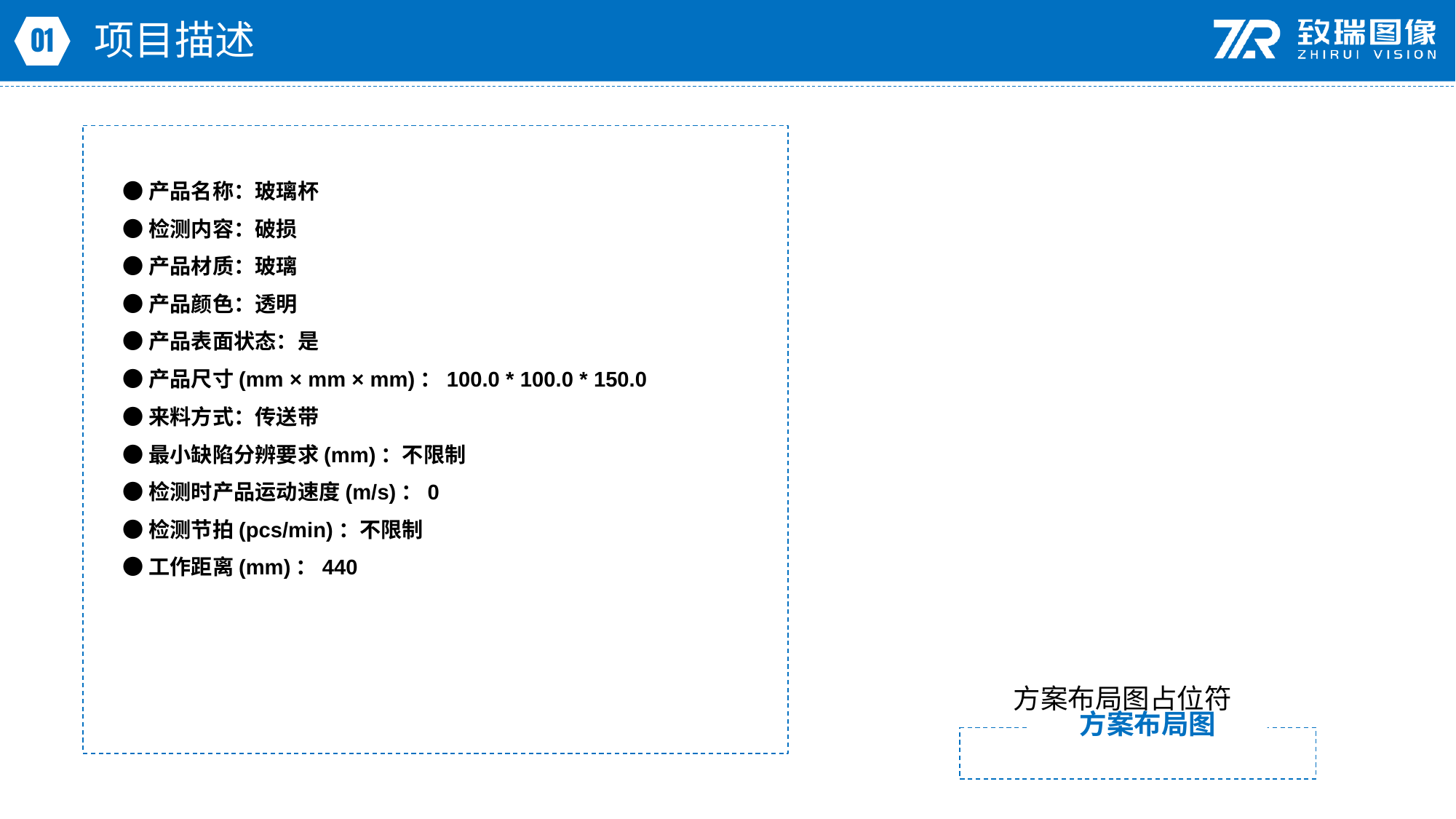

项目描述
01

●产品名称：玻璃杯
●检测内容：破损
●产品材质：玻璃
●产品颜色：透明
●产品表面状态：是
●产品尺寸(mm × mm × mm)：100.0 * 100.0 * 150.0
●来料方式：传送带
●最小缺陷分辨要求(mm)：不限制
●检测时产品运动速度(m/s)：0
●检测节拍(pcs/min)：不限制
●工作距离(mm)：440
方案布局图占位符
方案布局图